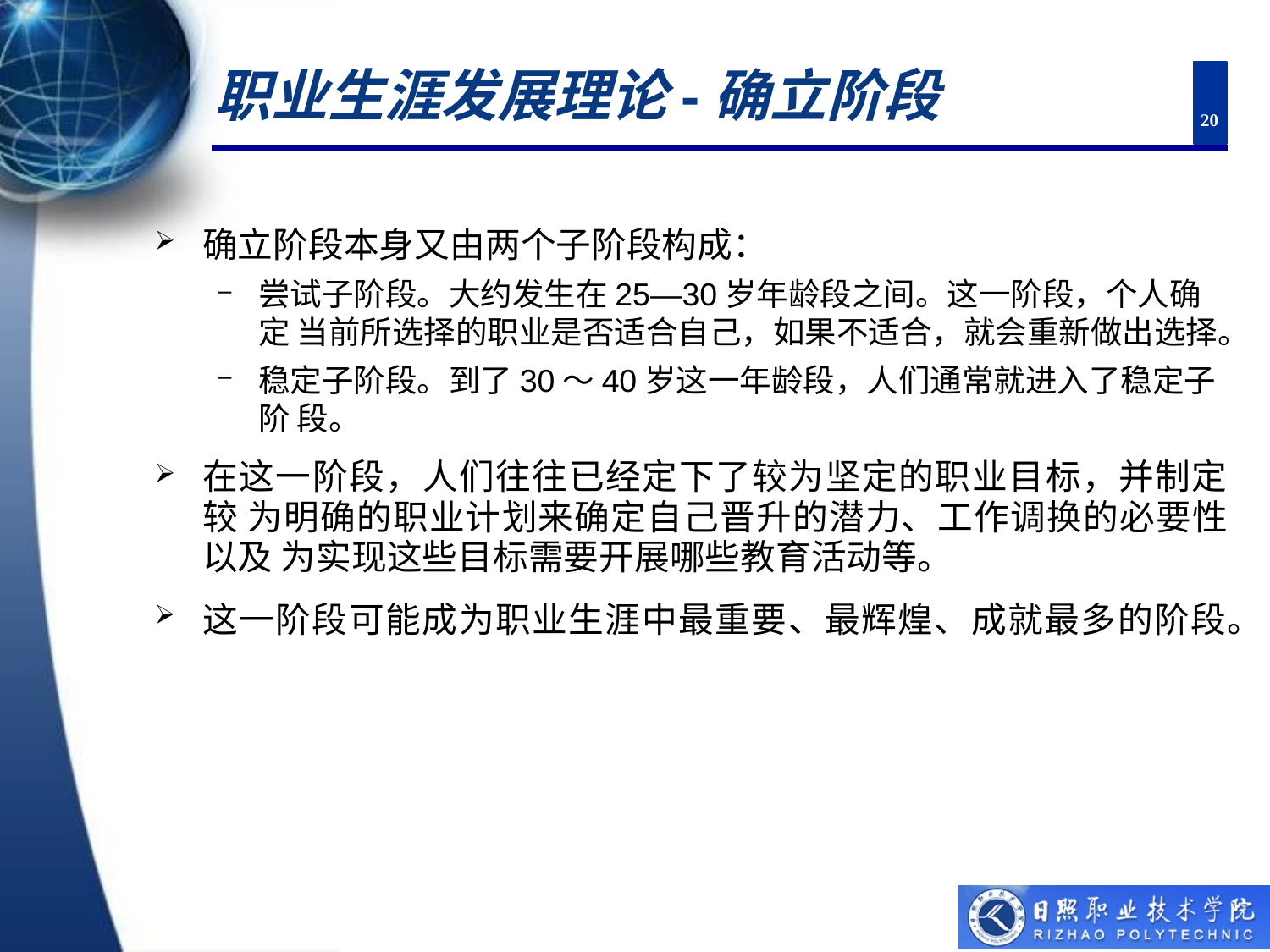

# 职业生涯发展理论-确立阶段
20
确立阶段本身又由两个子阶段构成：
尝试子阶段。大约发生在25—30岁年龄段之间。这一阶段，个人确定 当前所选择的职业是否适合自己，如果不适合，就会重新做出选择。
稳定子阶段。到了30～40岁这一年龄段，人们通常就进入了稳定子阶 段。
在这一阶段，人们往往已经定下了较为坚定的职业目标，并制定较 为明确的职业计划来确定自己晋升的潜力、工作调换的必要性以及 为实现这些目标需要开展哪些教育活动等。
这一阶段可能成为职业生涯中最重要、最辉煌、成就最多的阶段。